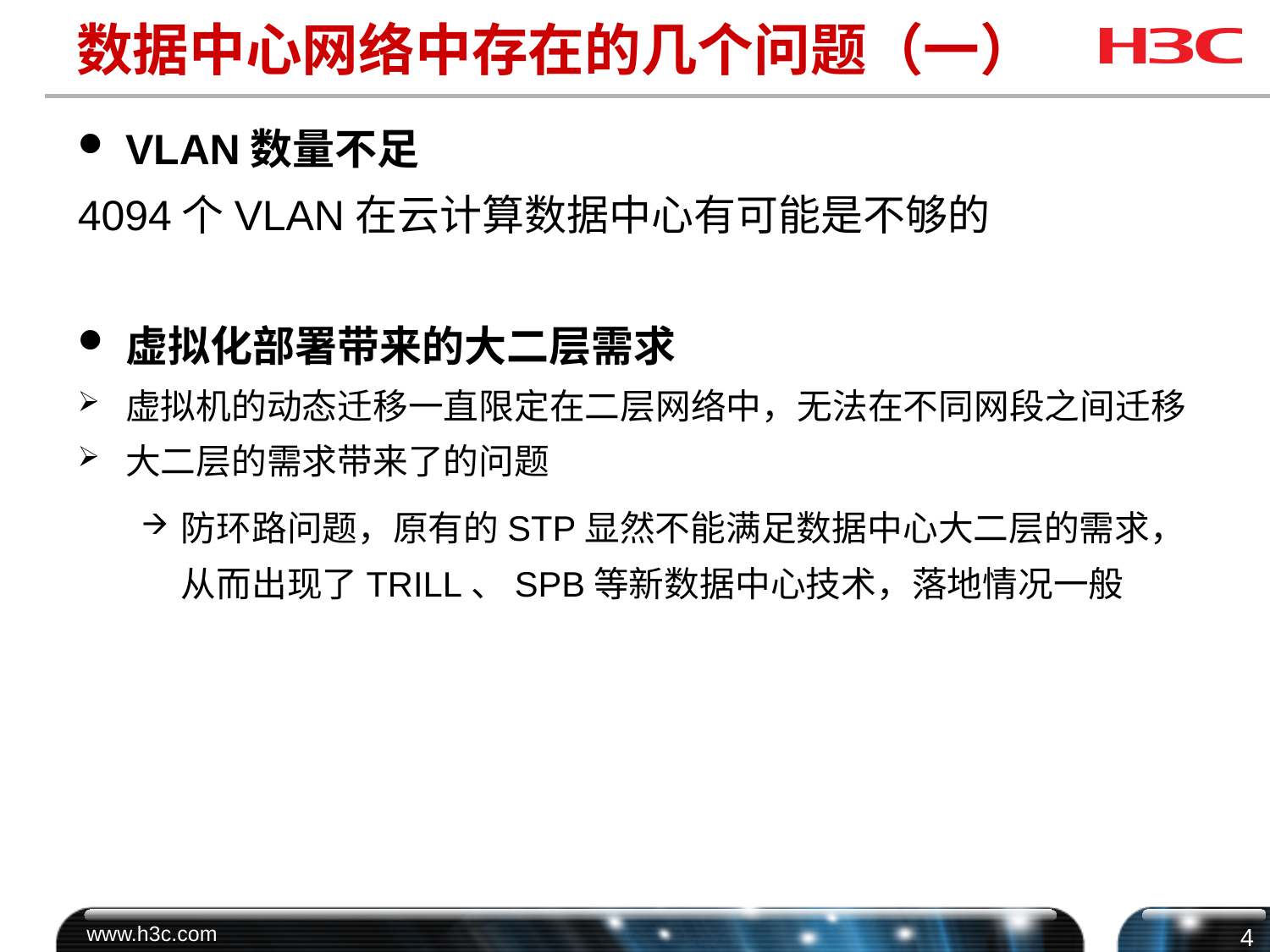

# 数据中心网络中存在的几个问题（一）
VLAN数量不足
4094个VLAN在云计算数据中心有可能是不够的

虚拟化部署带来的大二层需求
虚拟机的动态迁移一直限定在二层网络中，无法在不同网段之间迁移
大二层的需求带来了的问题
防环路问题，原有的STP显然不能满足数据中心大二层的需求，从而出现了TRILL、SPB等新数据中心技术，落地情况一般